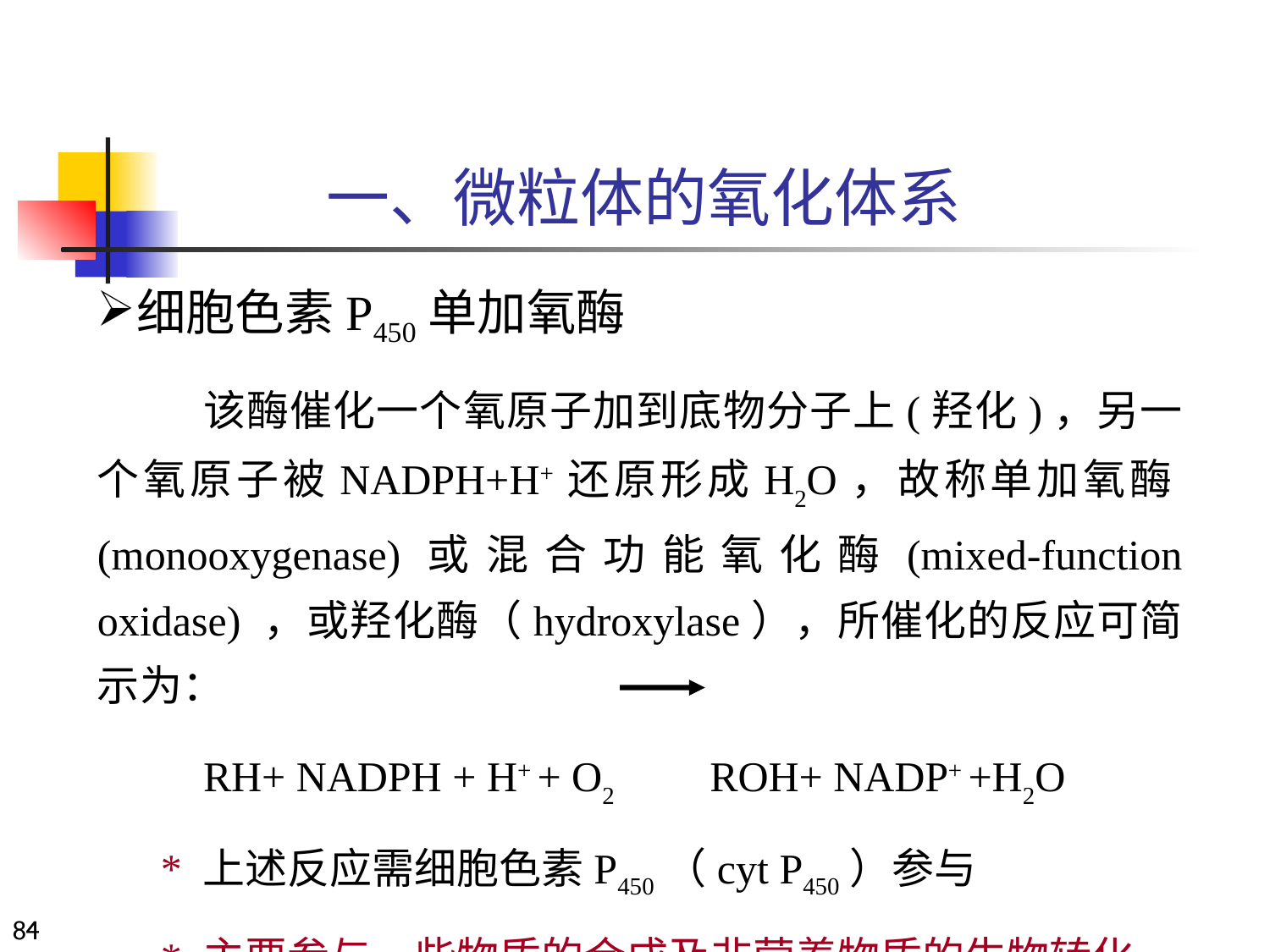

# 一、微粒体的氧化体系
细胞色素P450单加氧酶
         该酶催化一个氧原子加到底物分子上(羟化)，另一个氧原子被NADPH+H+还原形成H2O，故称单加氧酶(monooxygenase)或混合功能氧化酶(mixed-function oxidase) ，或羟化酶（hydroxylase），所催化的反应可简示为：
          RH+ NADPH + H+ + O2         ROH+ NADP+ +H2O
      * 上述反应需细胞色素P450（cyt P450）参与
      * 主要参与一些物质的合成及非营养物质的生物转化

84